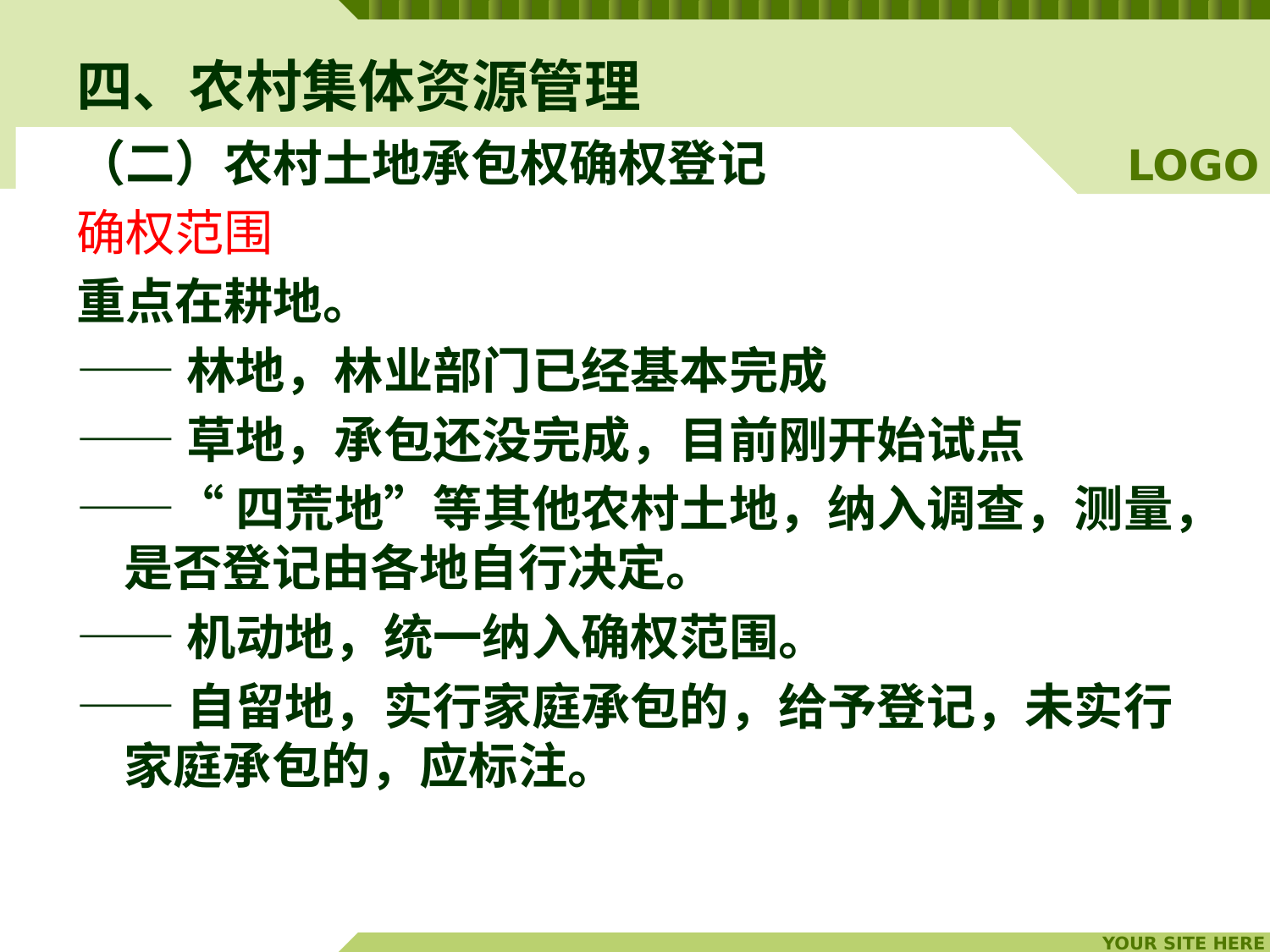

# 四、农村集体资源管理
（二）农村土地承包权确权登记
确权范围
重点在耕地。
——林地，林业部门已经基本完成
——草地，承包还没完成，目前刚开始试点
——“四荒地”等其他农村土地，纳入调查，测量，是否登记由各地自行决定。
——机动地，统一纳入确权范围。
——自留地，实行家庭承包的，给予登记，未实行家庭承包的，应标注。